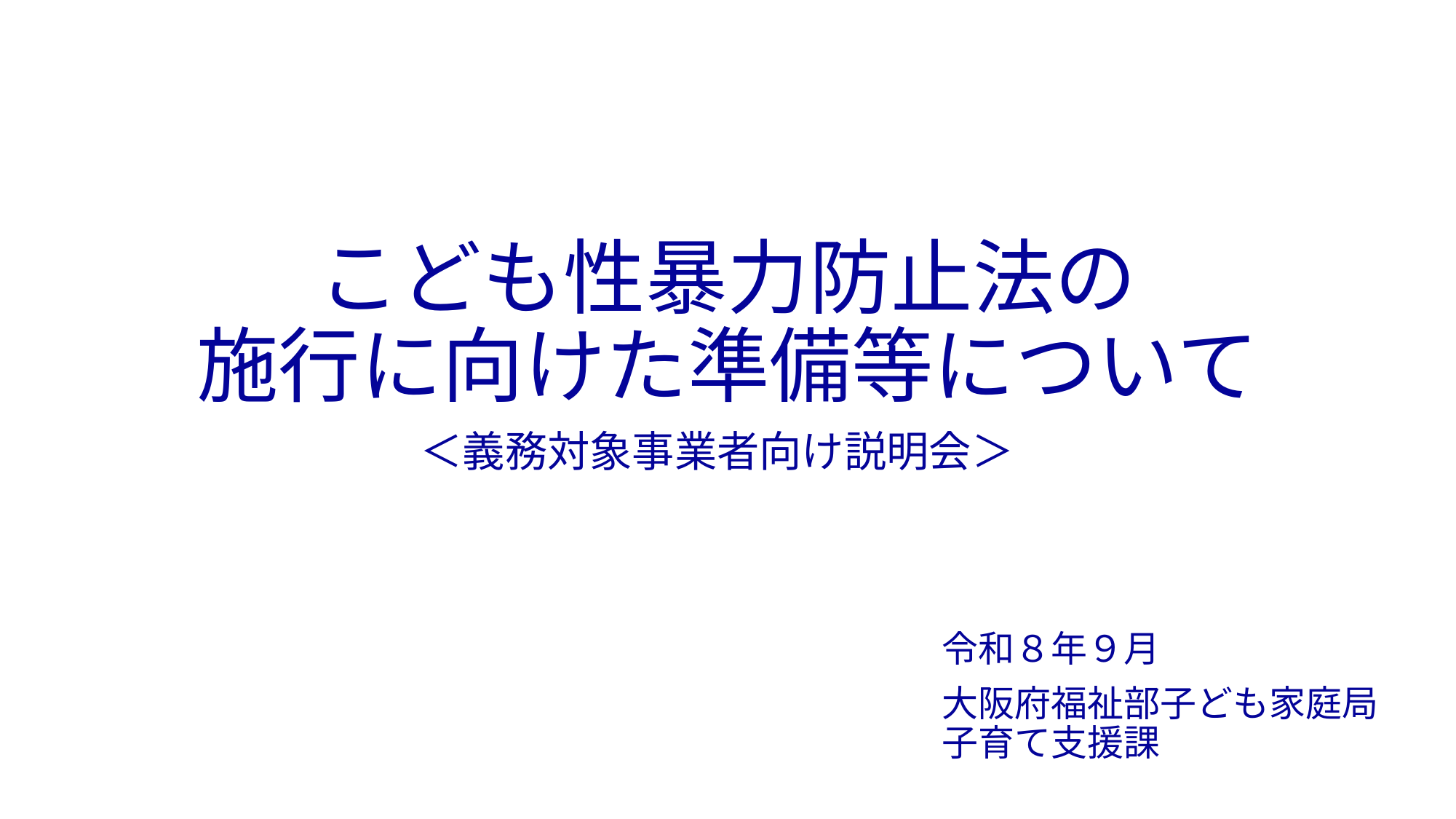

# こども性暴力防止法の 施行に向けた準備等について
＜義務対象事業者向け説明会＞
令和８年９月
大阪府福祉部子ども家庭局
子育て支援課